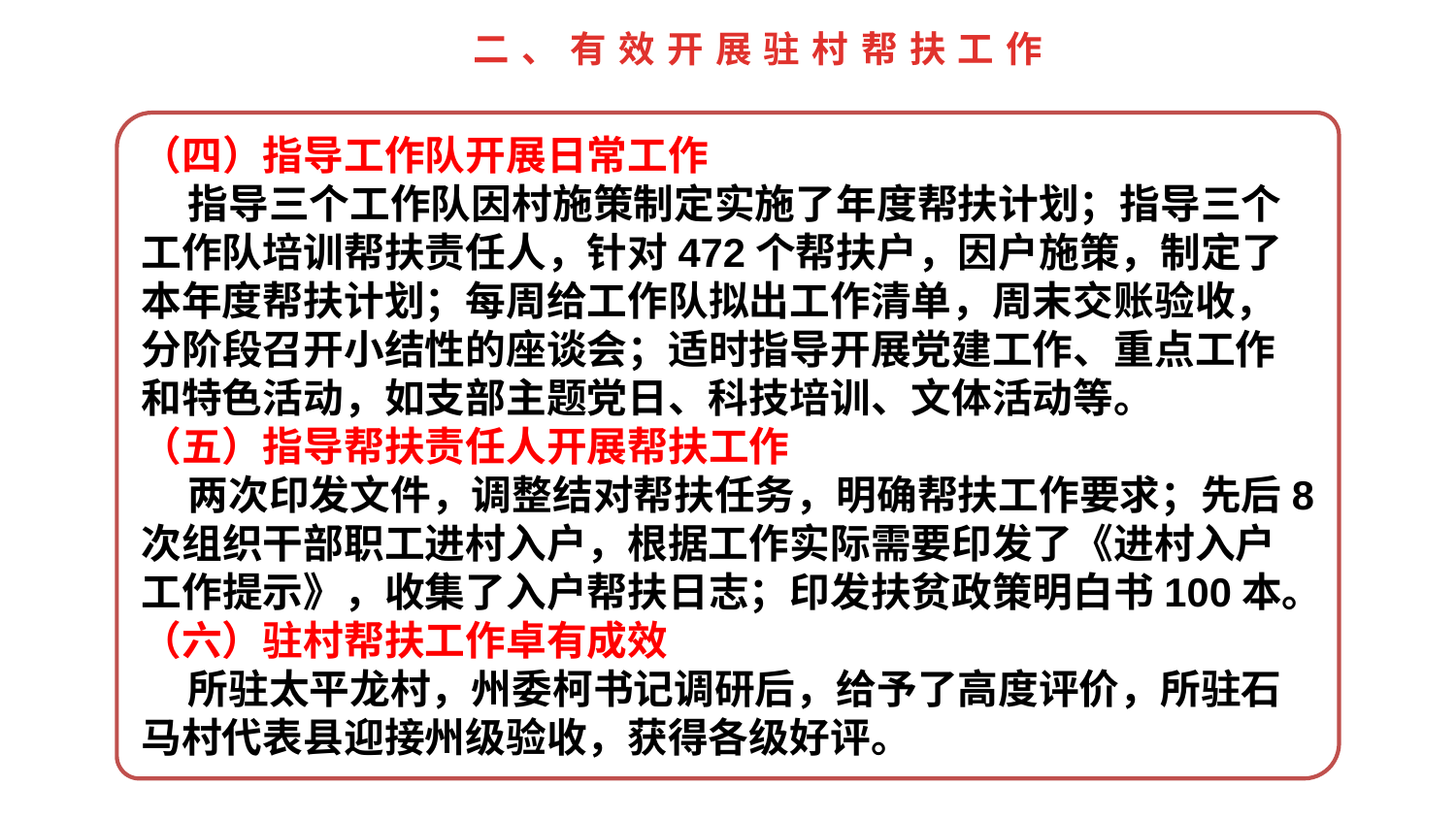

二、有效开展驻村帮扶工作
（四）指导工作队开展日常工作
    指导三个工作队因村施策制定实施了年度帮扶计划；指导三个工作队培训帮扶责任人，针对472个帮扶户，因户施策，制定了本年度帮扶计划；每周给工作队拟出工作清单，周末交账验收，分阶段召开小结性的座谈会；适时指导开展党建工作、重点工作和特色活动，如支部主题党日、科技培训、文体活动等。
（五）指导帮扶责任人开展帮扶工作
    两次印发文件，调整结对帮扶任务，明确帮扶工作要求；先后8次组织干部职工进村入户，根据工作实际需要印发了《进村入户工作提示》，收集了入户帮扶日志；印发扶贫政策明白书100本。
（六）驻村帮扶工作卓有成效
    所驻太平龙村，州委柯书记调研后，给予了高度评价，所驻石马村代表县迎接州级验收，获得各级好评。